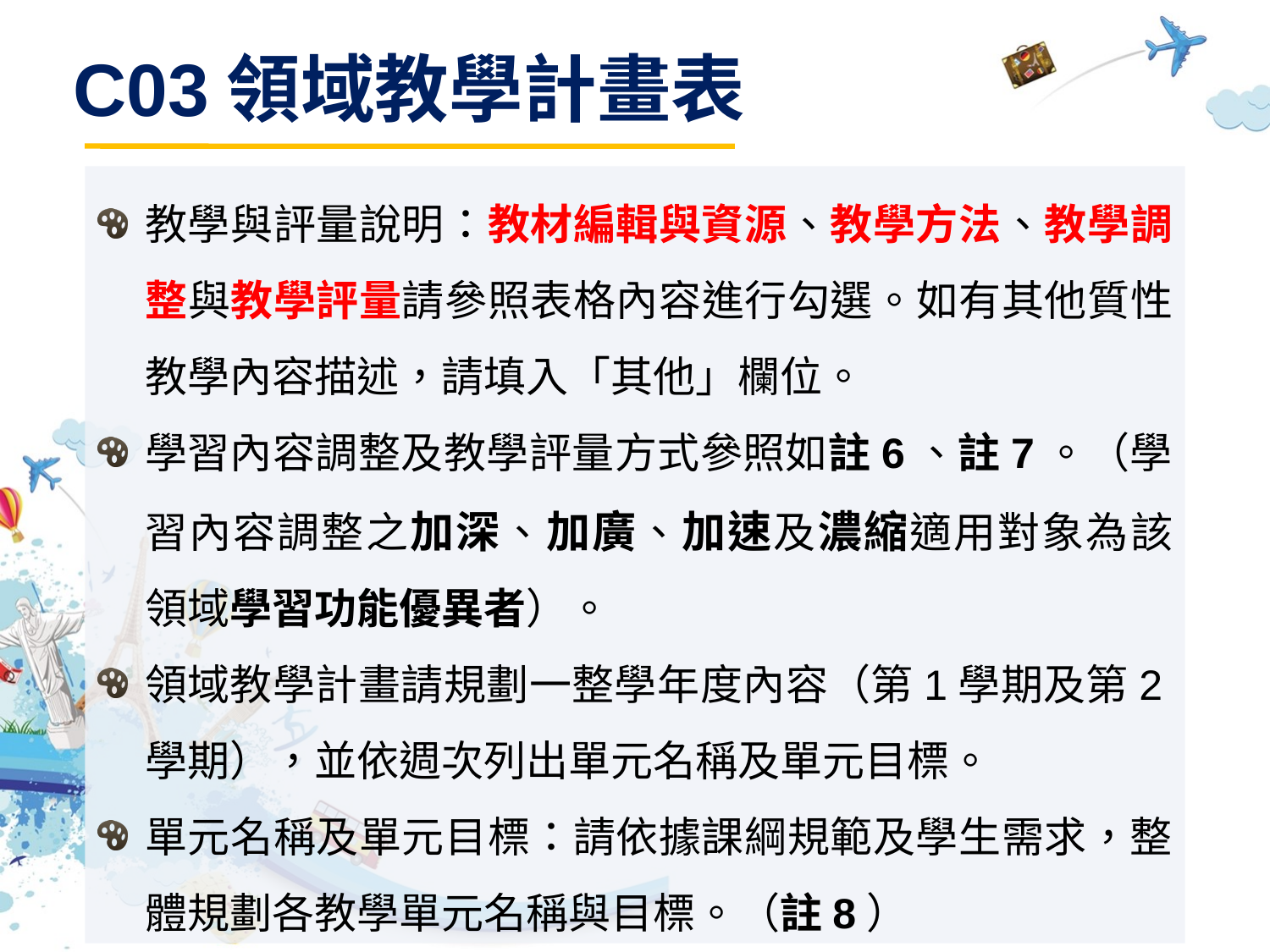

C03領域教學計畫表
教學與評量說明：教材編輯與資源、教學方法、教學調整與教學評量請參照表格內容進行勾選。如有其他質性教學內容描述，請填入「其他」欄位。
學習內容調整及教學評量方式參照如註6、註7。（學習內容調整之加深、加廣、加速及濃縮適用對象為該領域學習功能優異者）。
領域教學計畫請規劃一整學年度內容（第1學期及第2學期），並依週次列出單元名稱及單元目標。
單元名稱及單元目標：請依據課綱規範及學生需求，整體規劃各教學單元名稱與目標。（註8）